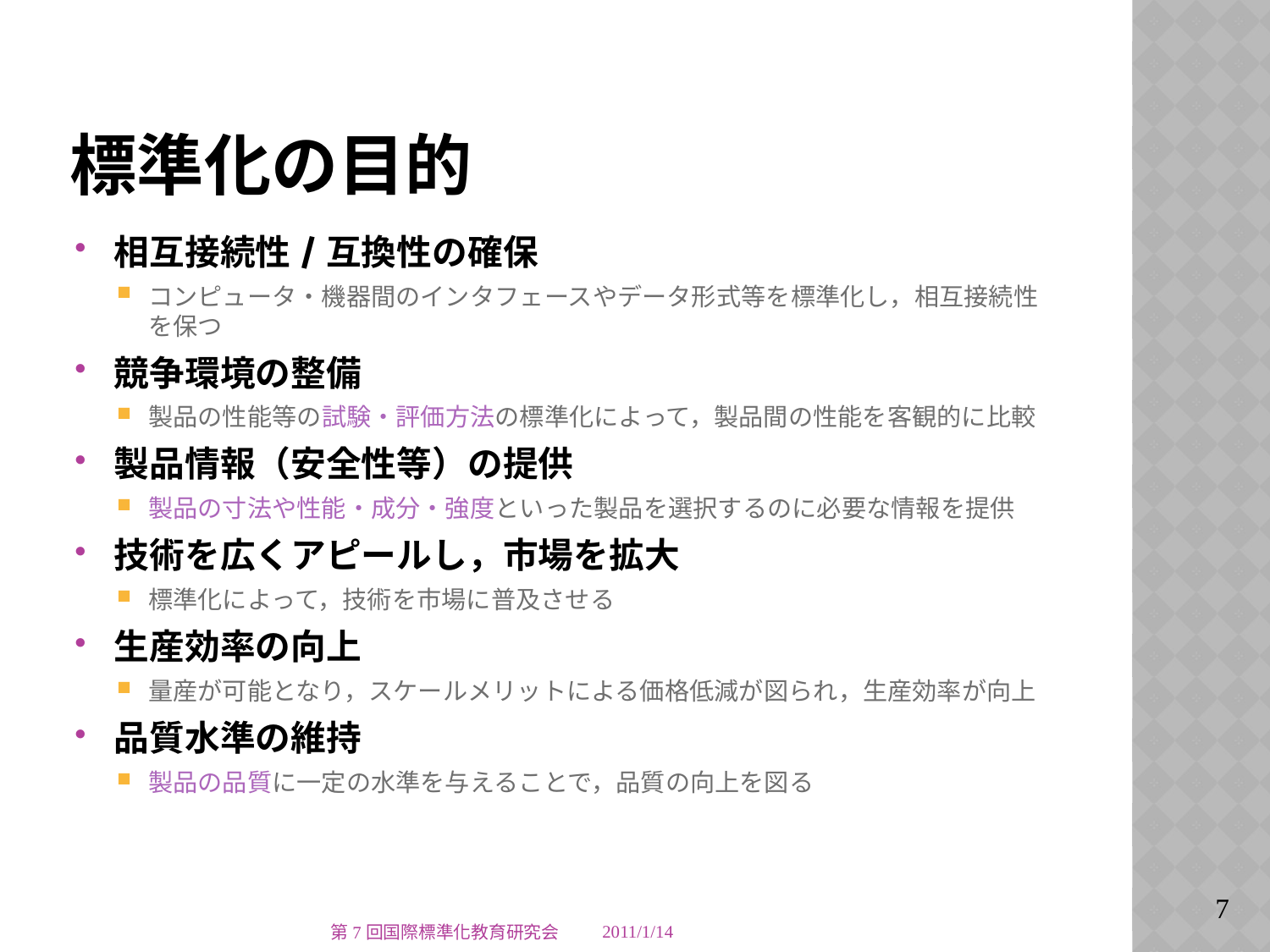

# 標準化の目的
相互接続性/互換性の確保
コンピュータ・機器間のインタフェースやデータ形式等を標準化し，相互接続性を保つ
競争環境の整備
製品の性能等の試験・評価方法の標準化によって，製品間の性能を客観的に比較
製品情報（安全性等）の提供
製品の寸法や性能・成分・強度といった製品を選択するのに必要な情報を提供
技術を広くアピールし，市場を拡大
標準化によって，技術を市場に普及させる
生産効率の向上
量産が可能となり，スケールメリットによる価格低減が図られ，生産効率が向上
品質水準の維持
製品の品質に一定の水準を与えることで，品質の向上を図る

第7回国際標準化教育研究会
2011/1/14